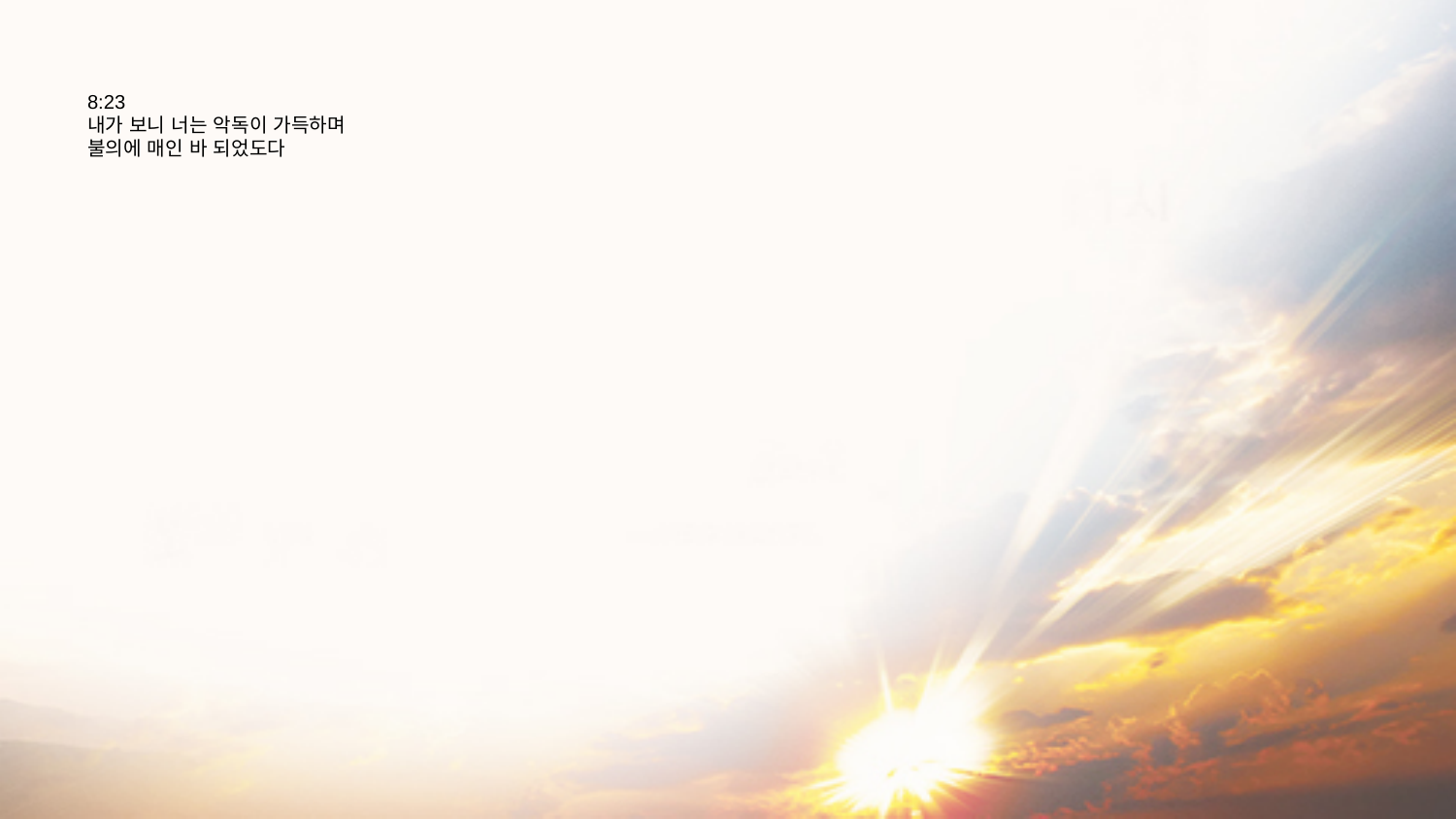

# 8:23 내가 보니 너는 악독이 가득하며 불의에 매인 바 되었도다